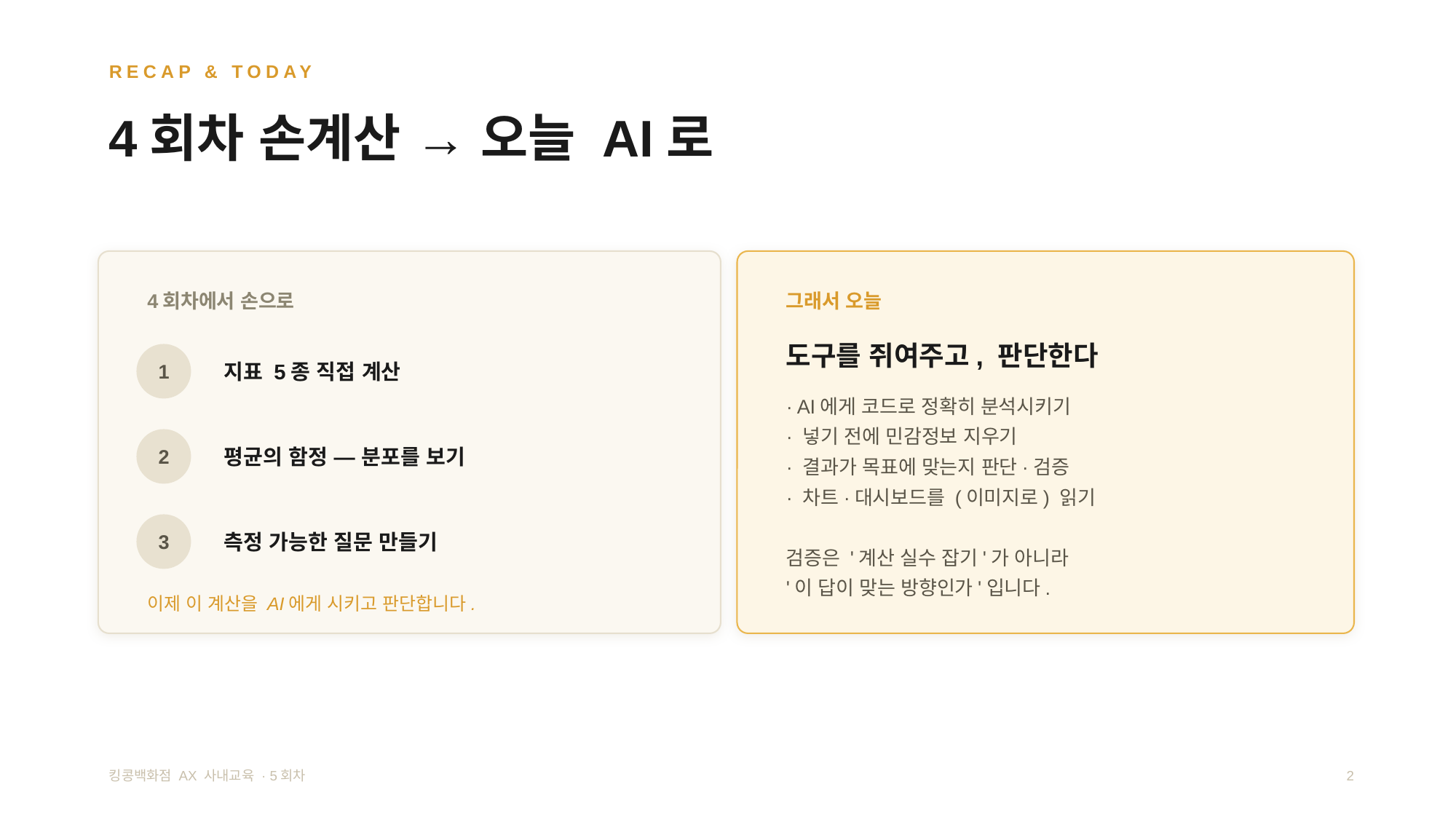

RECAP & TODAY
4회차 손계산 → 오늘 AI로

4회차에서 손으로
그래서 오늘
도구를 쥐여주고, 판단한다

1
지표 5종 직접 계산
· AI에게 코드로 정확히 분석시키기
· 넣기 전에 민감정보 지우기
· 결과가 목표에 맞는지 판단·검증
· 차트·대시보드를 (이미지로) 읽기

검증은 '계산 실수 잡기'가 아니라
'이 답이 맞는 방향인가'입니다.

2
평균의 함정 — 분포를 보기

3
측정 가능한 질문 만들기
이제 이 계산을 AI에게 시키고 판단합니다.
킹콩백화점 AX 사내교육 · 5회차
2